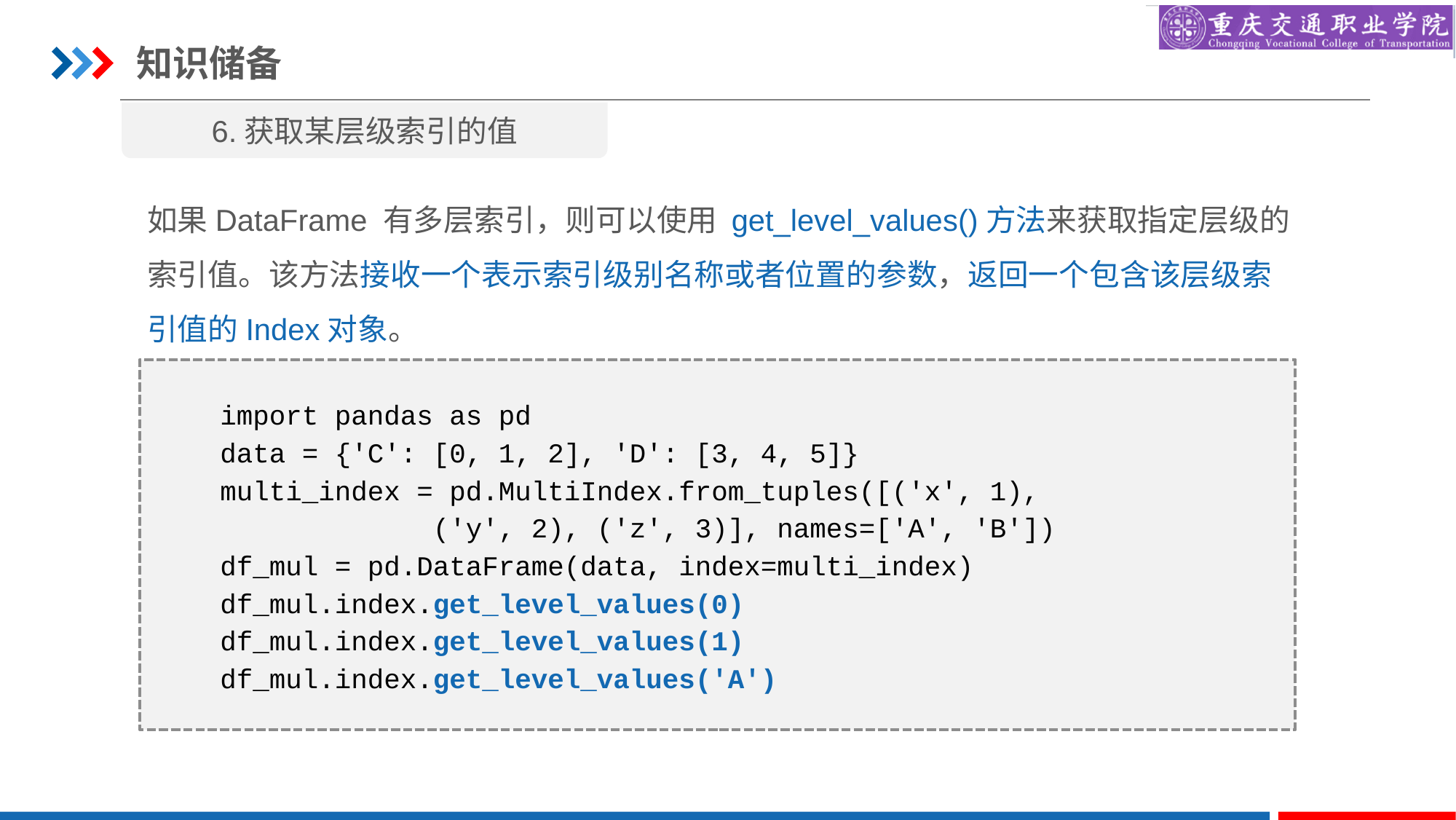

知识储备

6.获取某层级索引的值
如果DataFrame 有多层索引，则可以使用 get_level_values()方法来获取指定层级的索引值。该方法接收一个表示索引级别名称或者位置的参数，返回一个包含该层级索引值的Index对象。

import pandas as pd
data = {'C': [0, 1, 2], 'D': [3, 4, 5]}
multi_index = pd.MultiIndex.from_tuples([('x', 1),
             ('y', 2), ('z', 3)], names=['A', 'B'])
df_mul = pd.DataFrame(data, index=multi_index)
df_mul.index.get_level_values(0)
df_mul.index.get_level_values(1)
df_mul.index.get_level_values('A')